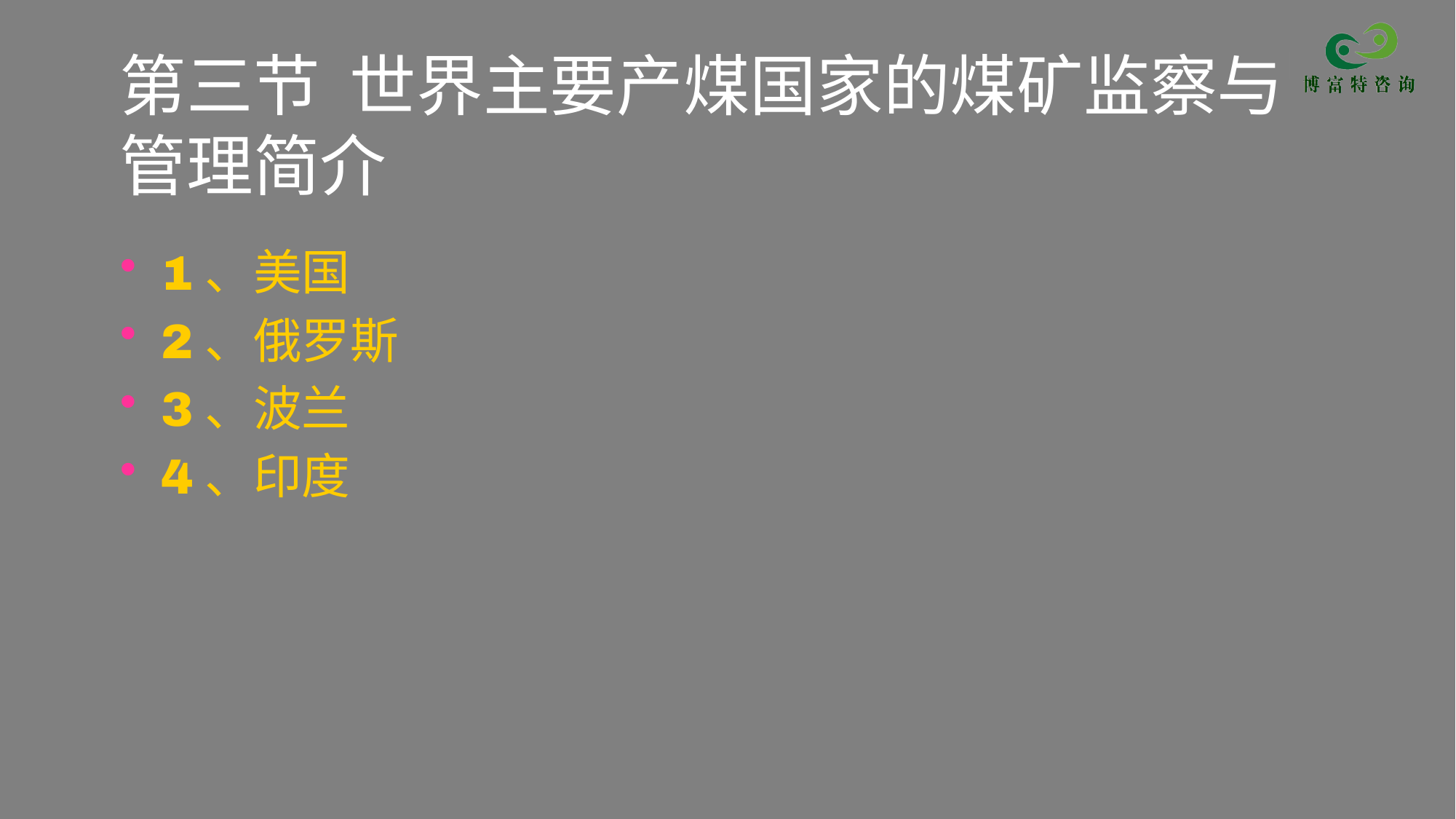

# 第三节  世界主要产煤国家的煤矿监察与管理简介
1、美国
2、俄罗斯
3、波兰
4、印度